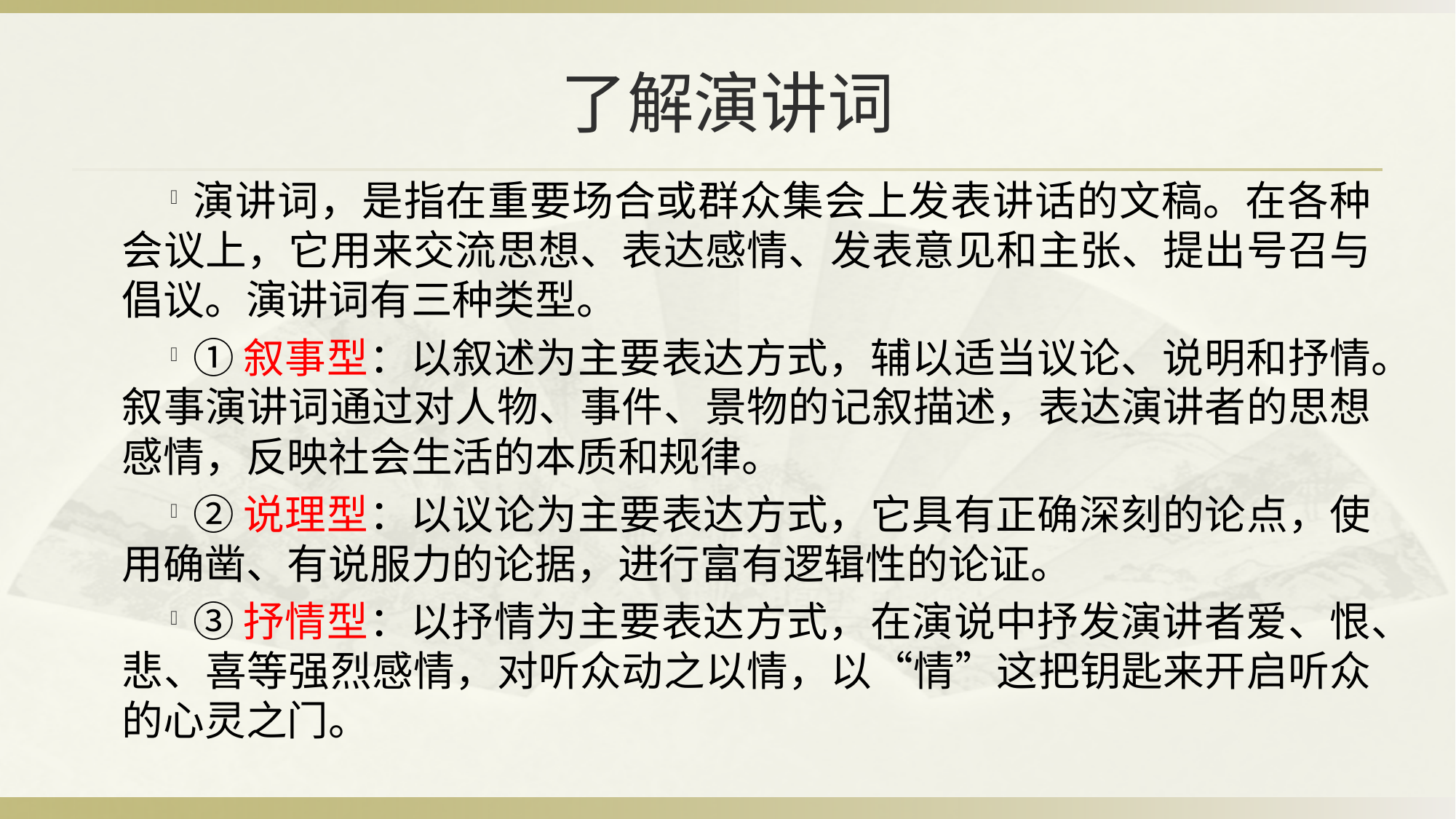

# 了解演讲词
演讲词，是指在重要场合或群众集会上发表讲话的文稿。在各种会议上，它用来交流思想、表达感情、发表意见和主张、提出号召与倡议。演讲词有三种类型。
①叙事型：以叙述为主要表达方式，辅以适当议论、说明和抒情。叙事演讲词通过对人物、事件、景物的记叙描述，表达演讲者的思想感情，反映社会生活的本质和规律。
②说理型：以议论为主要表达方式，它具有正确深刻的论点，使用确凿、有说服力的论据，进行富有逻辑性的论证。
③抒情型：以抒情为主要表达方式，在演说中抒发演讲者爱、恨、悲、喜等强烈感情，对听众动之以情，以“情”这把钥匙来开启听众的心灵之门。